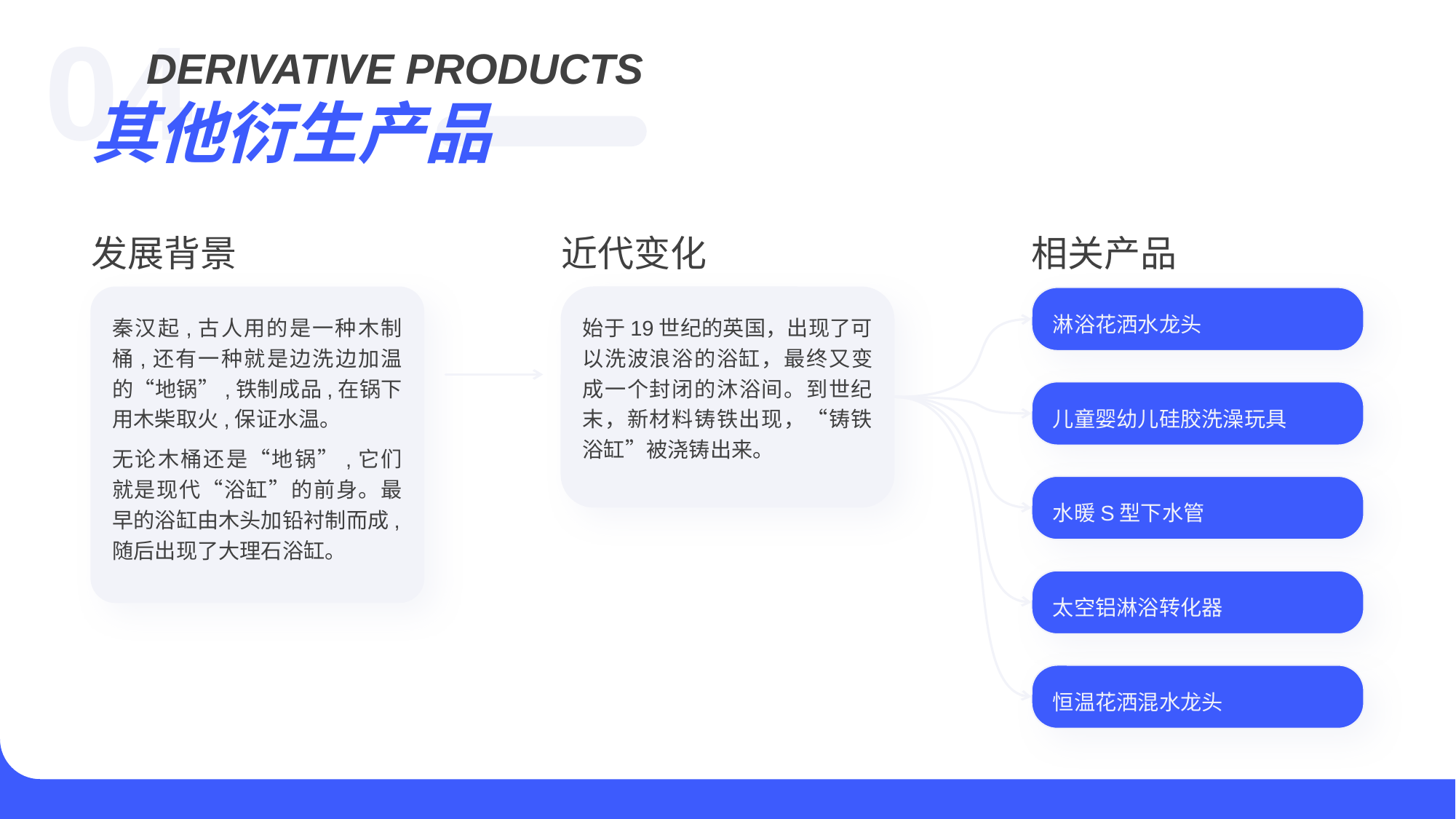

04
DERIVATIVE PRODUCTS
其他衍生产品

发展背景
近代变化
相关产品

淋浴花洒水龙头
秦汉起,古人用的是一种木制桶,还有一种就是边洗边加温的“地锅”,铁制成品,在锅下用木柴取火,保证水温。
无论木桶还是“地锅”,它们就是现代“浴缸”的前身。最早的浴缸由木头加铅衬制而成,随后出现了大理石浴缸。
始于19世纪的英国，出现了可以洗波浪浴的浴缸，最终又变成一个封闭的沐浴间。到世纪末，新材料铸铁出现，“铸铁浴缸”被浇铸出来。

儿童婴幼儿硅胶洗澡玩具

水暖S型下水管

太空铝淋浴转化器

恒温花洒混水龙头